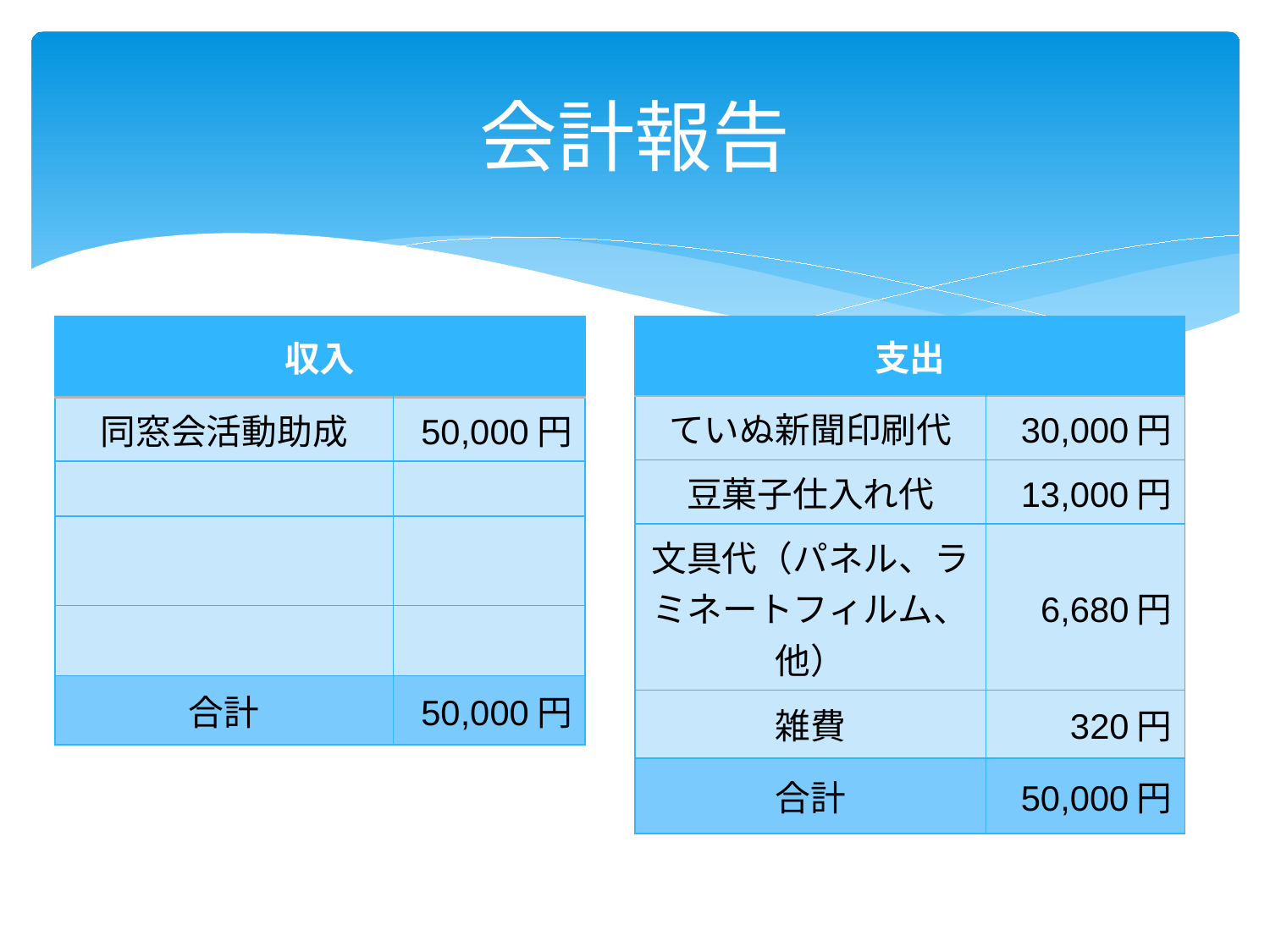

# 会計報告

| 支出 |  |
| --- | --- |
| ていぬ新聞印刷代 | 30,000円 |
| 豆菓子仕入れ代 | 13,000円 |
| 文具代（パネル、ラミネートフィルム、他） | 6,680円 |
| 雑費 | 320円 |
| 合計 | 50,000円 |
| 収入 |  |
| --- | --- |
| 同窓会活動助成 | 50,000円 |
|  |  |
|  |  |
|  |  |
| 合計 | 50,000円 |